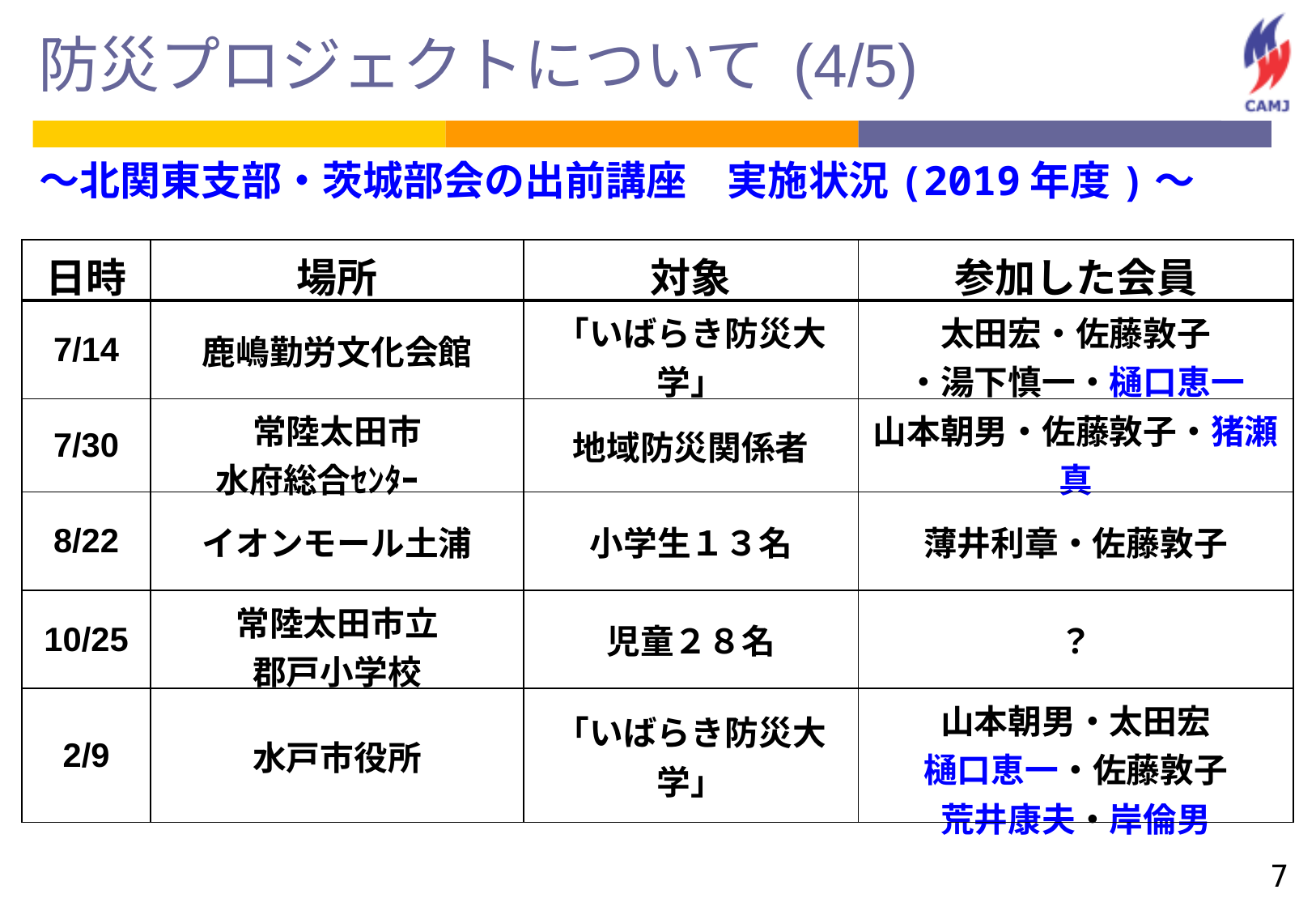

# 防災プロジェクトについて (4/5)
～北関東支部・茨城部会の出前講座　実施状況(2019年度)～
| 日時 | 場所 | 対象 | 参加した会員 |
| --- | --- | --- | --- |
| 7/14 | 鹿嶋勤労文化会館 | 「いばらき防災大学」 | 太田宏・佐藤敦子 ・湯下慎一・樋口恵一 |
| 7/30 | 常陸太田市 水府総合ｾﾝﾀｰ | 地域防災関係者 | 山本朝男・佐藤敦子・猪瀬真 |
| 8/22 | イオンモール土浦 | 小学生１３名 | 薄井利章・佐藤敦子 |
| 10/25 | 常陸太田市立 郡戸小学校 | 児童２８名 | ？ |
| 2/9 | 水戸市役所 | 「いばらき防災大学」 | 山本朝男・太田宏 樋口恵一・佐藤敦子 荒井康夫・岸倫男 |
7